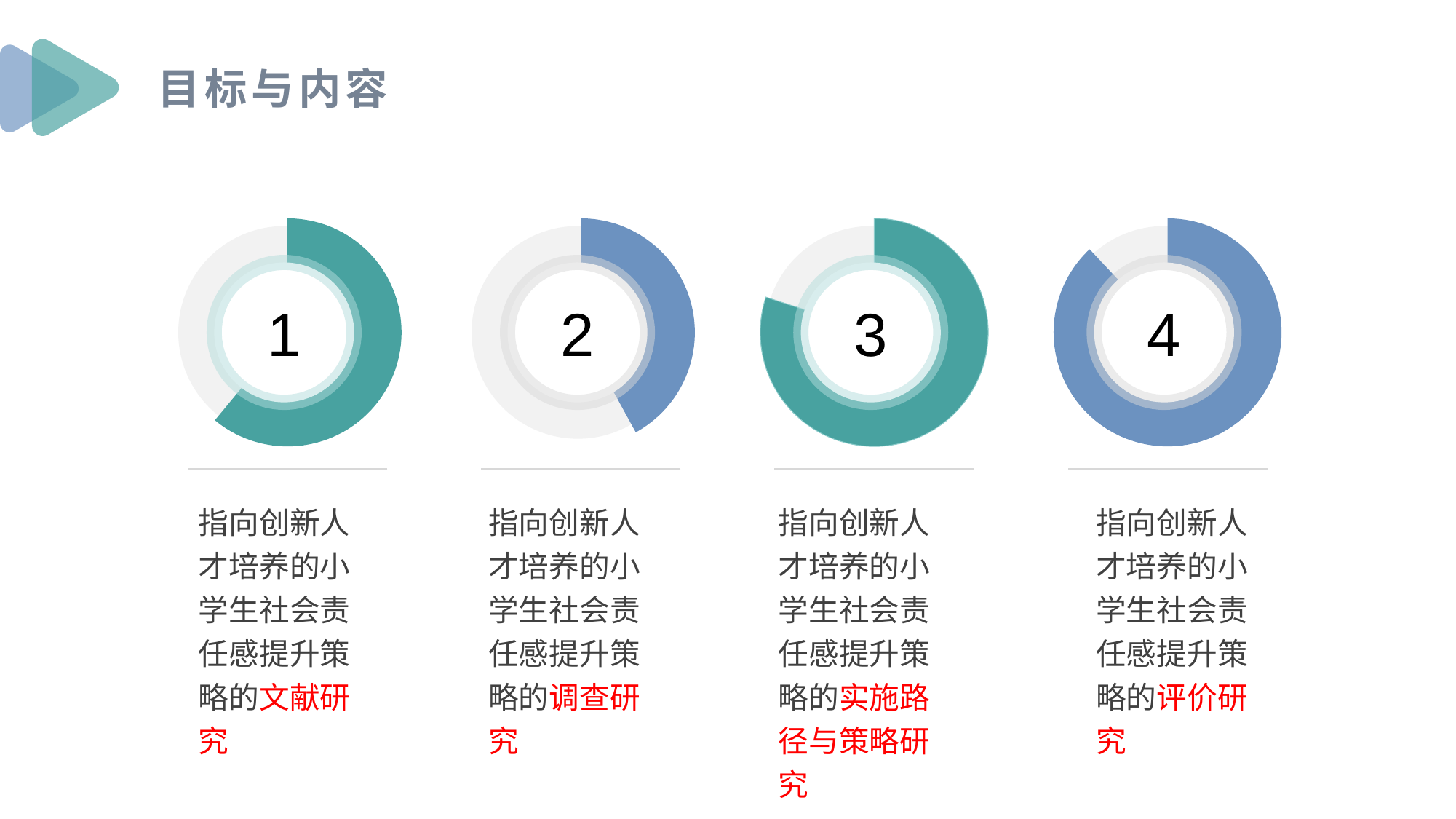

目标与内容

1
2
3
4
指向创新人才培养的小学生社会责任感提升策略的文献研究
指向创新人才培养的小学生社会责任感提升策略的调查研究
指向创新人才培养的小学生社会责任感提升策略的实施路径与策略研究
指向创新人才培养的小学生社会责任感提升策略的评价研究